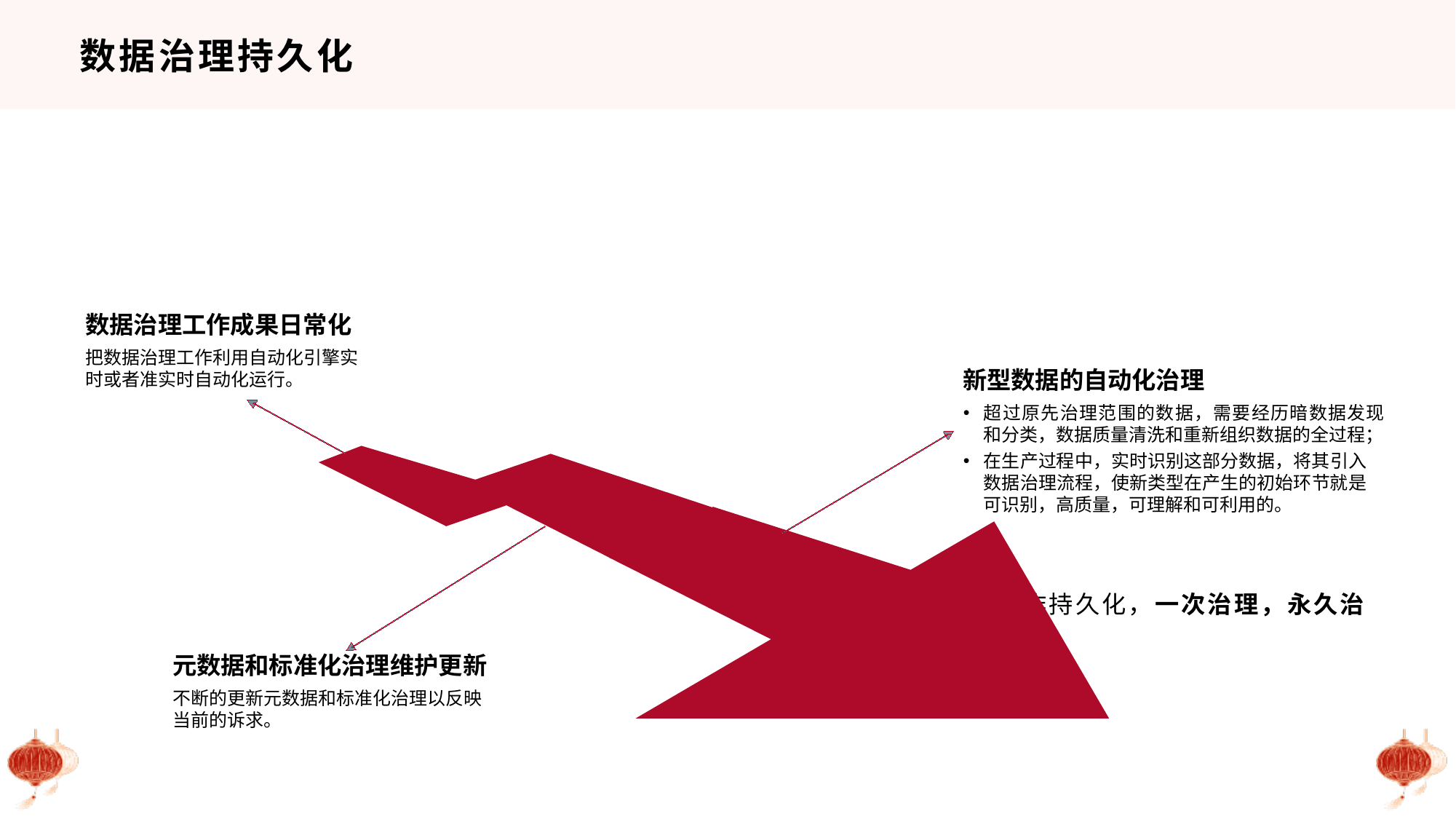

# 数据治理持久化
数据治理工作成果日常化
把数据治理工作利用自动化引擎实 时或者准实时自动化运行。
新型数据的自动化治理
超过原先治理范围的数据，需要经历暗数据发现 和分类，数据质量清洗和重新组织数据的全过程；
在生产过程中，实时识别这部分数据，将其引入 数据治理流程，使新类型在产生的初始环节就是 可识别，高质量，可理解和可利用的。

有必要对数据治理工作持久化，一次治理，永久治理。

元数据和标准化治理维护更新
不断的更新元数据和标准化治理以反映 当前的诉求。